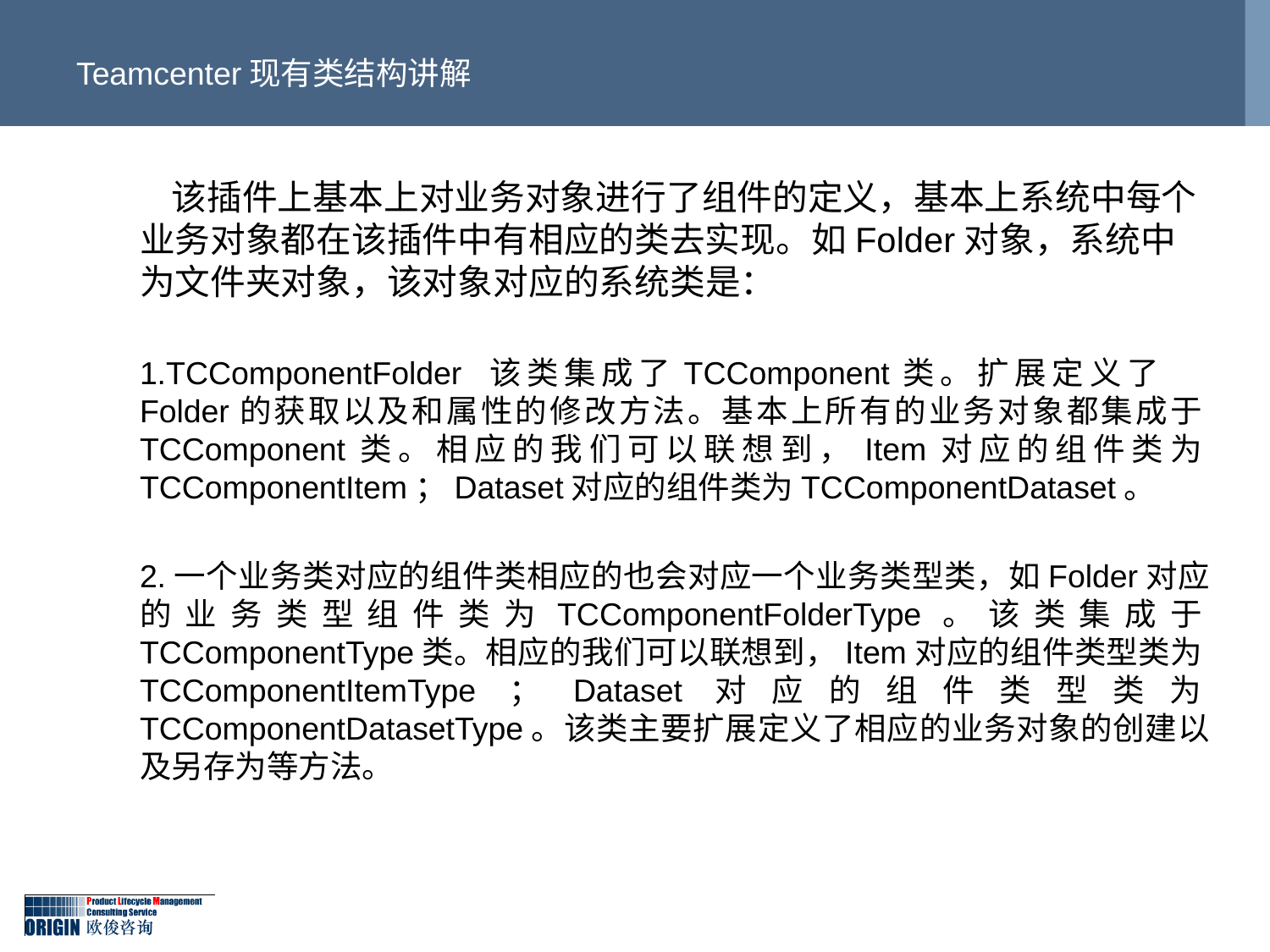

# Teamcenter现有类结构讲解
	   该插件上基本上对业务对象进行了组件的定义，基本上系统中每个业务对象都在该插件中有相应的类去实现。如Folder对象，系统中为文件夹对象，该对象对应的系统类是：

	1.TCComponentFolder 该类集成了TCComponent类。扩展定义了     Folder的获取以及和属性的修改方法。基本上所有的业务对象都集成于TCComponent类。相应的我们可以联想到，Item对应的组件类为TCComponentItem；Dataset对应的组件类为TCComponentDataset。

	2.一个业务类对应的组件类相应的也会对应一个业务类型类，如Folder对应的业务类型组件类为TCComponentFolderType。该类集成于TCComponentType类。相应的我们可以联想到，Item对应的组件类型类为TCComponentItemType；Dataset对应的组件类型类为TCComponentDatasetType。该类主要扩展定义了相应的业务对象的创建以及另存为等方法。